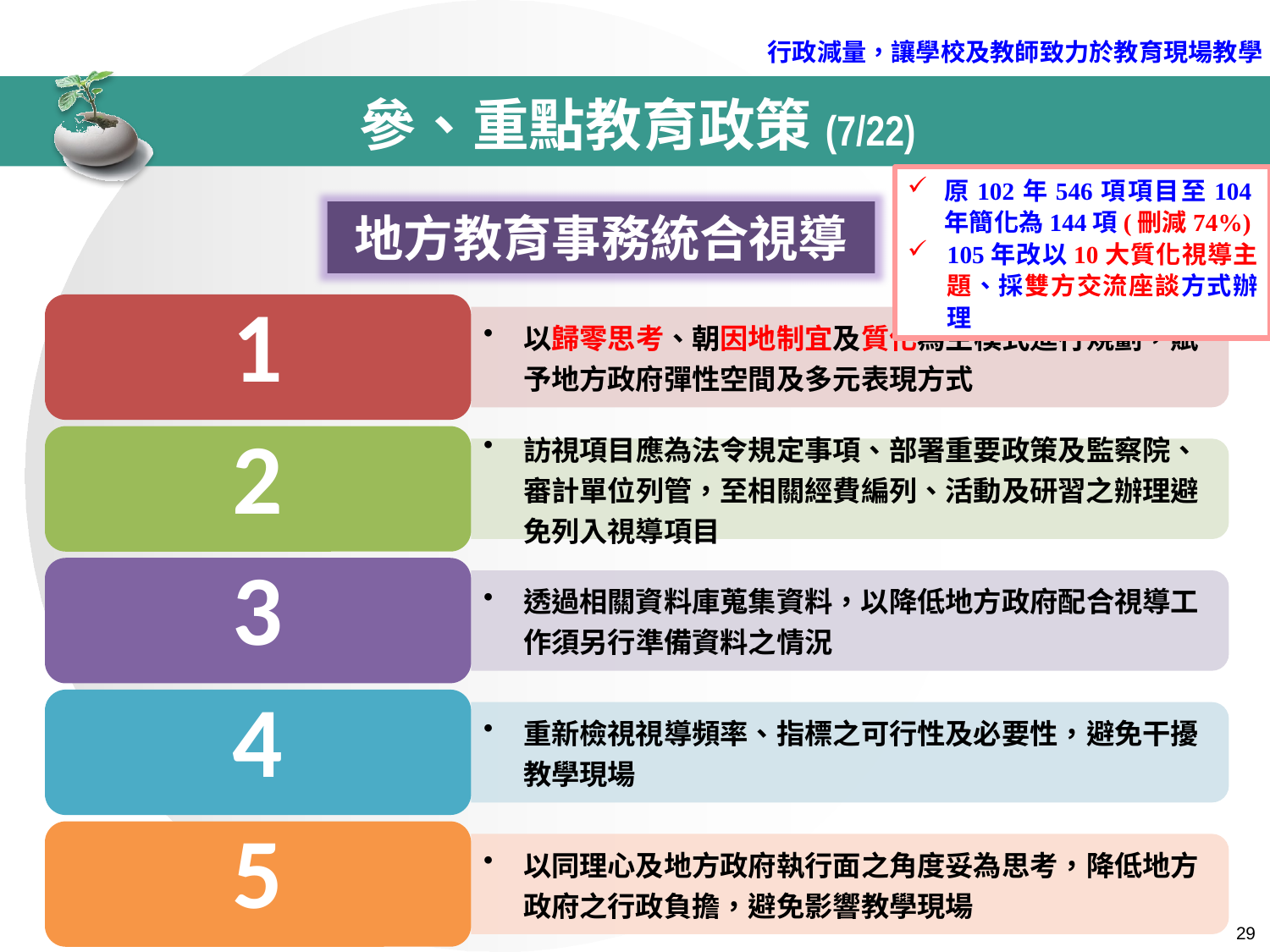

行政減量，讓學校及教師致力於教育現場教學
# 參、重點教育政策(7/22)
原102年546項項目至104年簡化為144項(刪減74%)
105年改以10大質化視導主題、採雙方交流座談方式辦理
地方教育事務統合視導
以歸零思考、朝因地制宜及質化為主模式進行規劃，賦予地方政府彈性空間及多元表現方式
2
訪視項目應為法令規定事項、部署重要政策及監察院、審計單位列管，至相關經費編列、活動及研習之辦理避免列入視導項目
3
透過相關資料庫蒐集資料，以降低地方政府配合視導工作須另行準備資料之情況
4
重新檢視視導頻率、指標之可行性及必要性，避免干擾教學現場
5
以同理心及地方政府執行面之角度妥為思考，降低地方政府之行政負擔，避免影響教學現場
1
              29